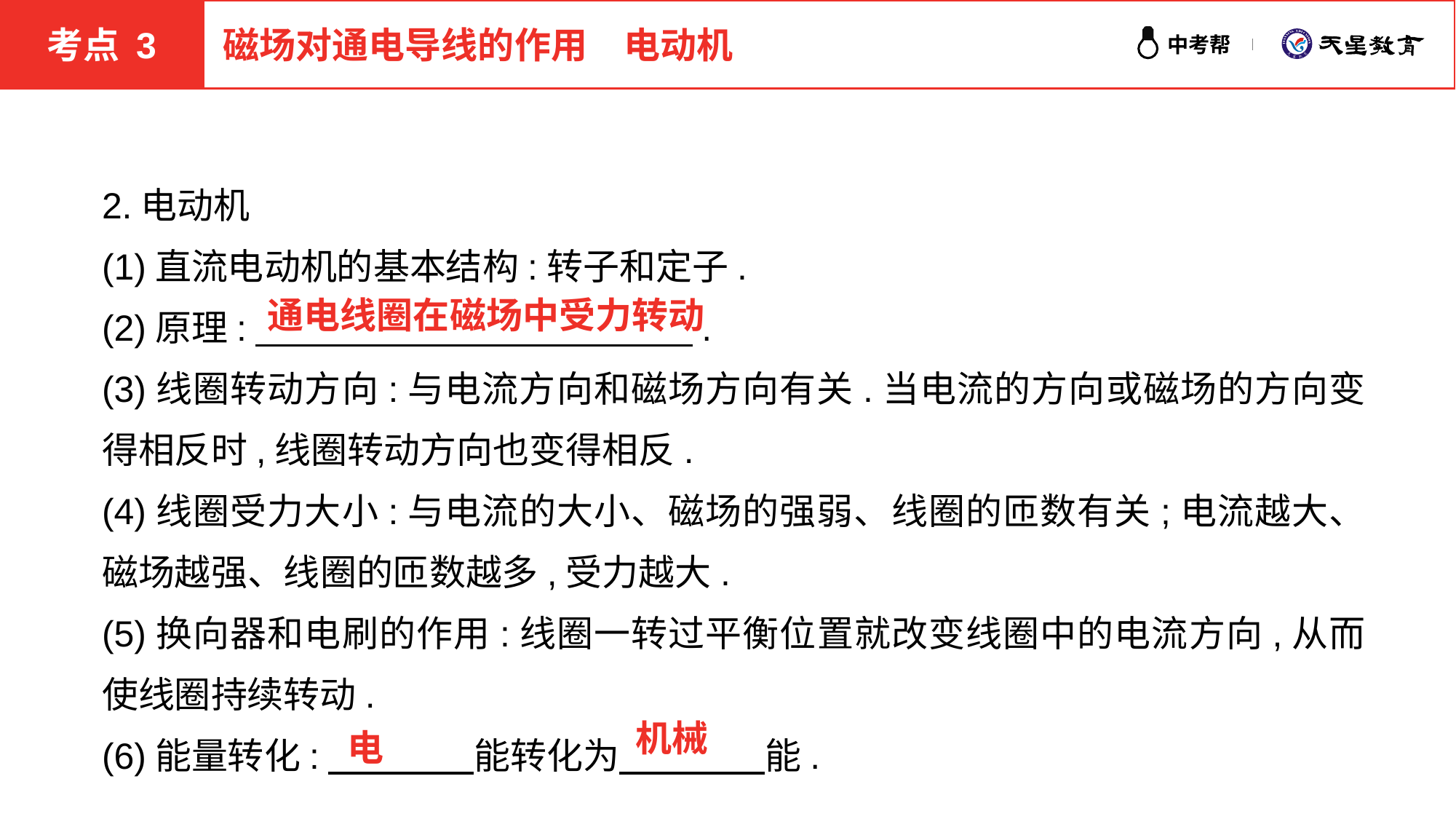

考点 3
磁场对通电导线的作用　电动机
2.电动机
(1)直流电动机的基本结构:转子和定子.
(2)原理:　　　　　　　　　         　.
(3)线圈转动方向:与电流方向和磁场方向有关.当电流的方向或磁场的方向变得相反时,线圈转动方向也变得相反.
(4)线圈受力大小:与电流的大小、磁场的强弱、线圈的匝数有关;电流越大、磁场越强、线圈的匝数越多,受力越大.
(5)换向器和电刷的作用:线圈一转过平衡位置就改变线圈中的电流方向,从而使线圈持续转动.
(6)能量转化:　　　　能转化为　　　　能.
通电线圈在磁场中受力转动
机械
电